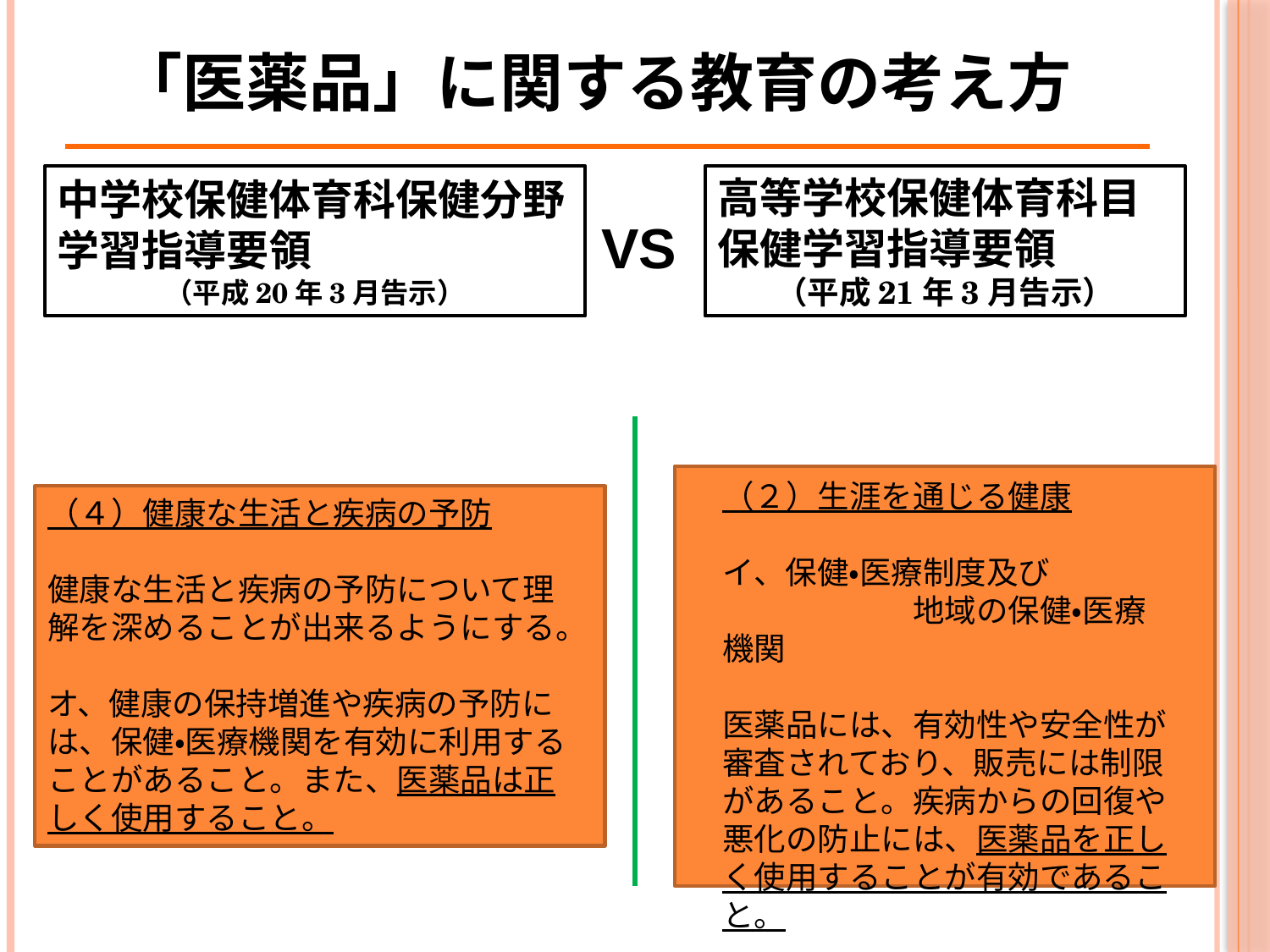

「医薬品」に関する教育の考え方

中学校保健体育科保健分野学習指導要領
（平成20年3月告示）

高等学校保健体育科目保健学習指導要領
（平成21年3月告示）
VS

（２）生涯を通じる健康

イ、保健・医療制度及び
　　　　　　地域の保健・医療機関

医薬品には、有効性や安全性が審査されており、販売には制限があること。疾病からの回復や悪化の防止には、医薬品を正しく使用することが有効であること。

（４）健康な生活と疾病の予防

健康な生活と疾病の予防について理解を深めることが出来るようにする。

オ、健康の保持増進や疾病の予防には、保健・医療機関を有効に利用することがあること。また、医薬品は正しく使用すること。